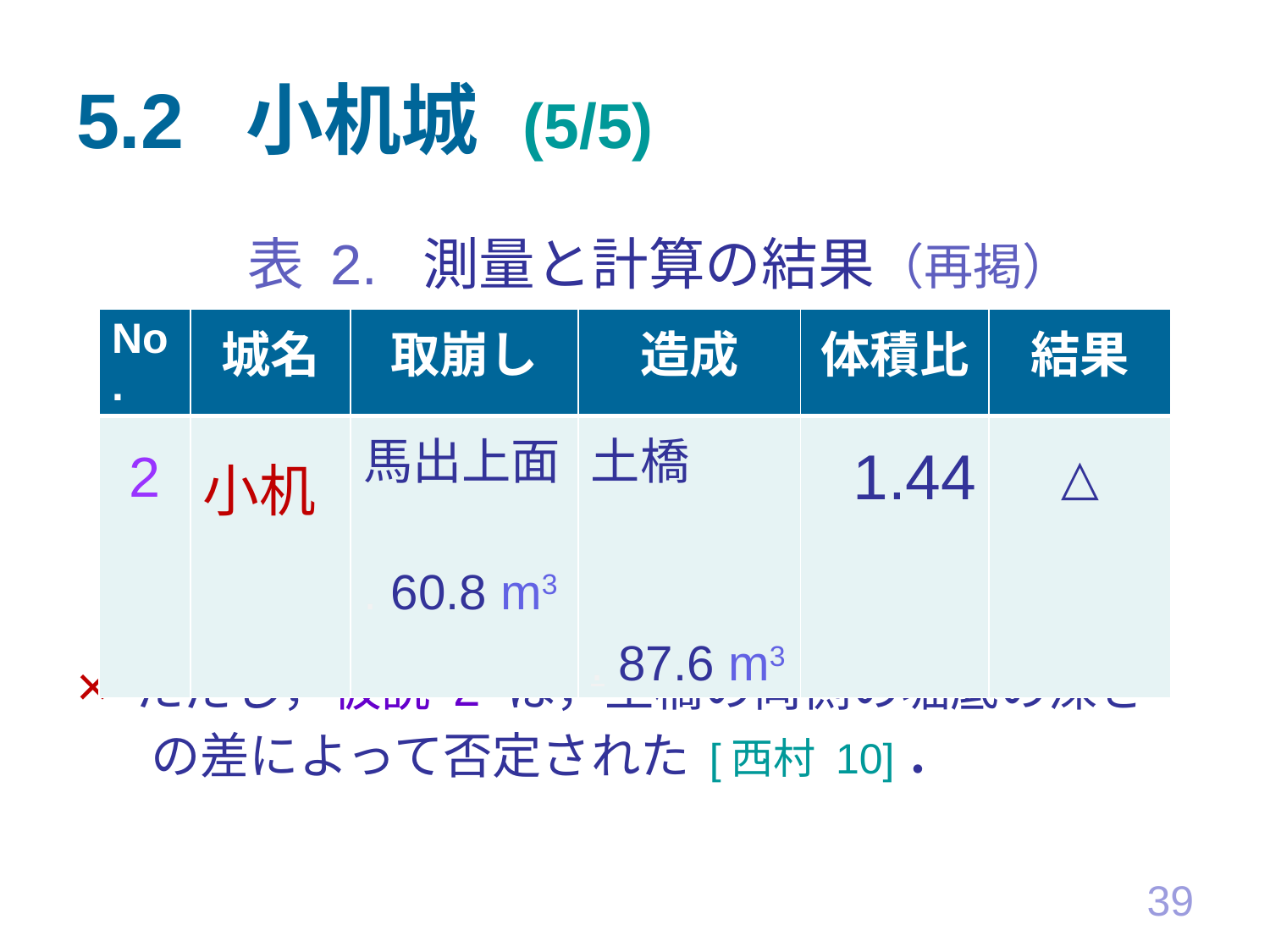

# 5.2  小机城  (5/5)
表 2.  測量と計算の結果（再掲）

× ただし，仮説 2 は，土橋の両側の堀底の深さの差によって否定された [西村 10]．
| No. | 城名 | 取崩し | 造成 | 体積比 | 結果 |
| --- | --- | --- | --- | --- | --- |
| 2 | 小机 | 馬出上面　 . 60.8 m3 | 土橋　　　　　　 . 87.6 m3 | 1.44 | △ |
39